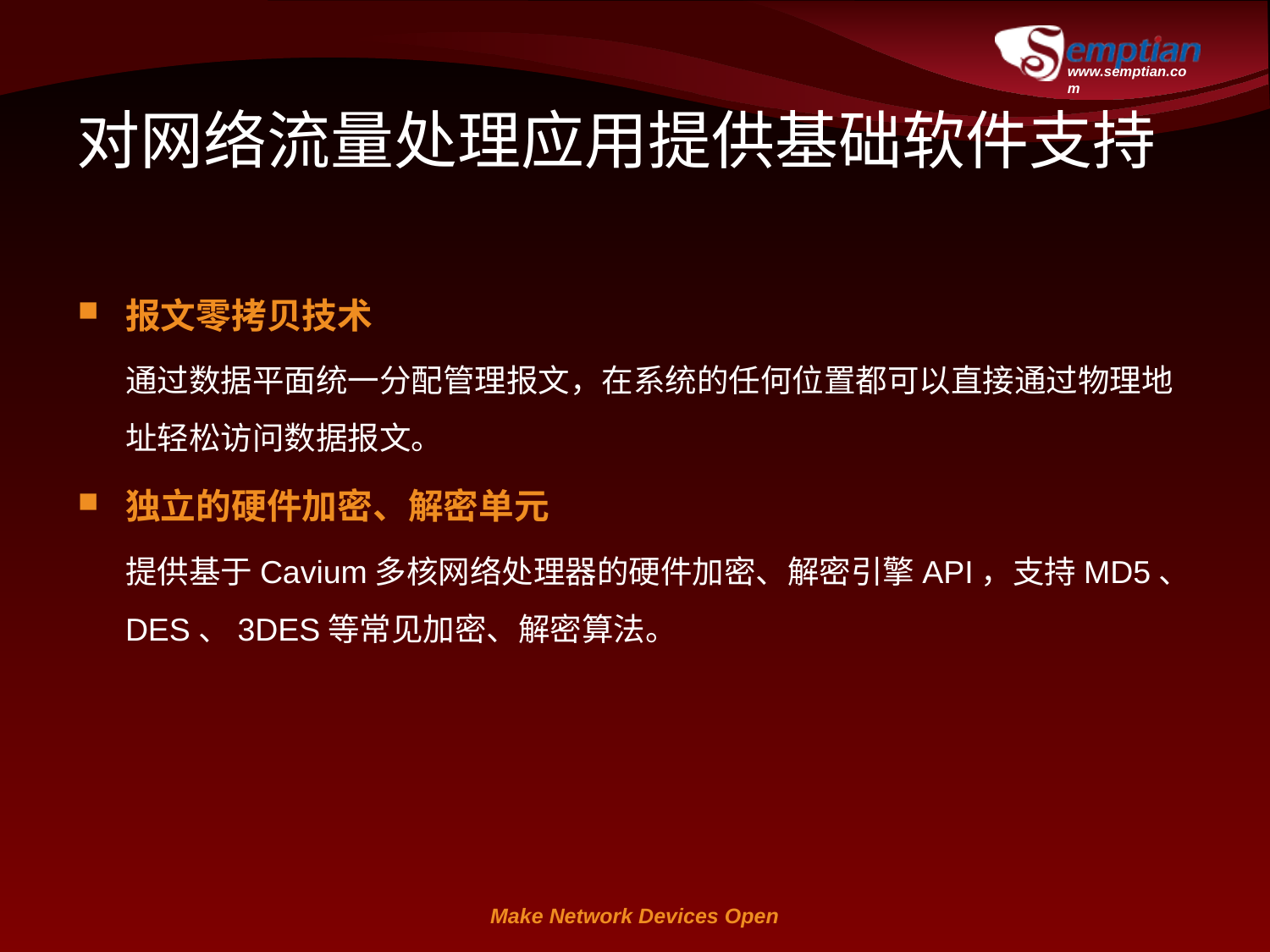

# 对网络流量处理应用提供基础软件支持

报文零拷贝技术
	通过数据平面统一分配管理报文，在系统的任何位置都可以直接通过物理地址轻松访问数据报文。
独立的硬件加密、解密单元
	提供基于Cavium多核网络处理器的硬件加密、解密引擎API，支持MD5、DES、3DES等常见加密、解密算法。